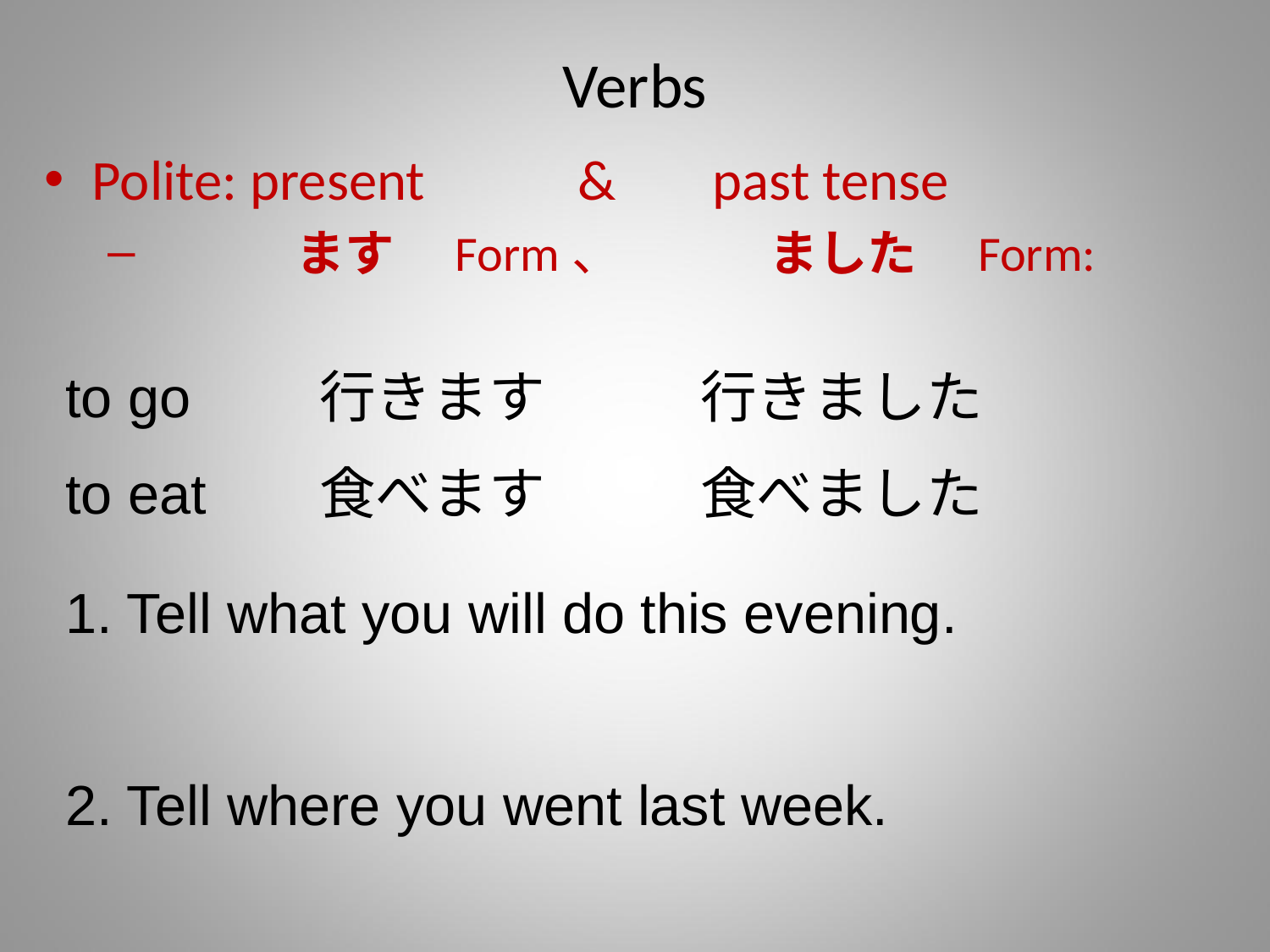

# Verbs
Polite: present 　　& 　past tense
　　　ます　Form、　　　ました　Form:
to go		行きます		行きました
to eat	食べます		食べました
1. Tell what you will do this evening.

2. Tell where you went last week.